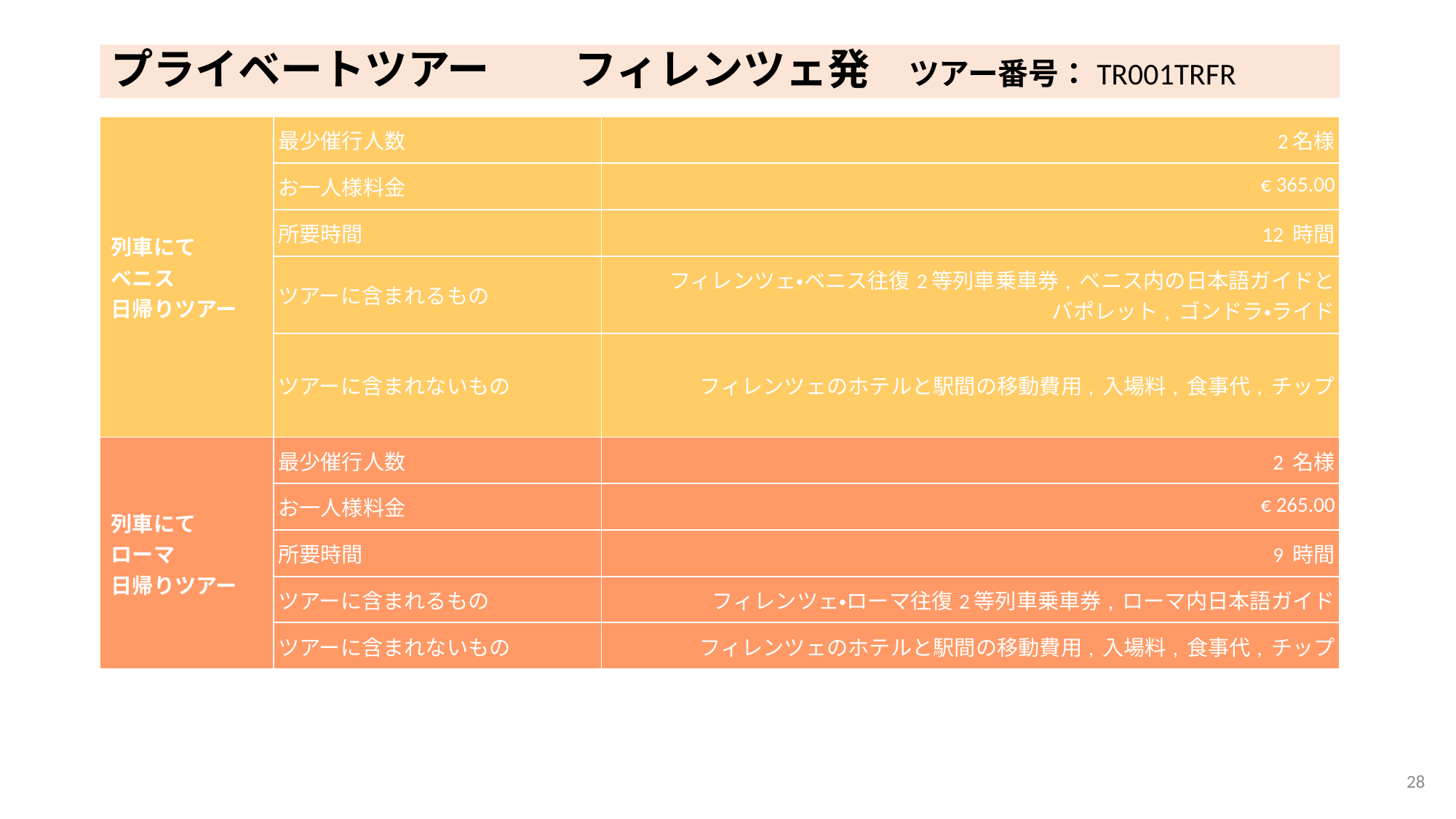

# プライベートツアー　　フィレンツェ発    ツアー番号：TR001TRFR
| 列車にて ベニス 日帰りツアー | 最少催行人数 | 2名様 |
| --- | --- | --- |
|  | お一人様料金 | € 365.00 |
|  | 所要時間 | 12 時間 |
|  | ツアーに含まれるもの | フィレンツェ・ベニス往復2等列車乗車券, ベニス内の日本語ガイドと バポレット, ゴンドラ・ライド |
|  | ツアーに含まれないもの | フィレンツェのホテルと駅間の移動費用, 入場料, 食事代, チップ |
| 列車にて ローマ 日帰りツアー | 最少催行人数 | 2 名様 |
|  | お一人様料金 | € 265.00 |
|  | 所要時間 | 9 時間 |
|  | ツアーに含まれるもの | フィレンツェ・ローマ往復2等列車乗車券, ローマ内日本語ガイド |
|  | ツアーに含まれないもの | フィレンツェのホテルと駅間の移動費用, 入場料, 食事代, チップ |
28